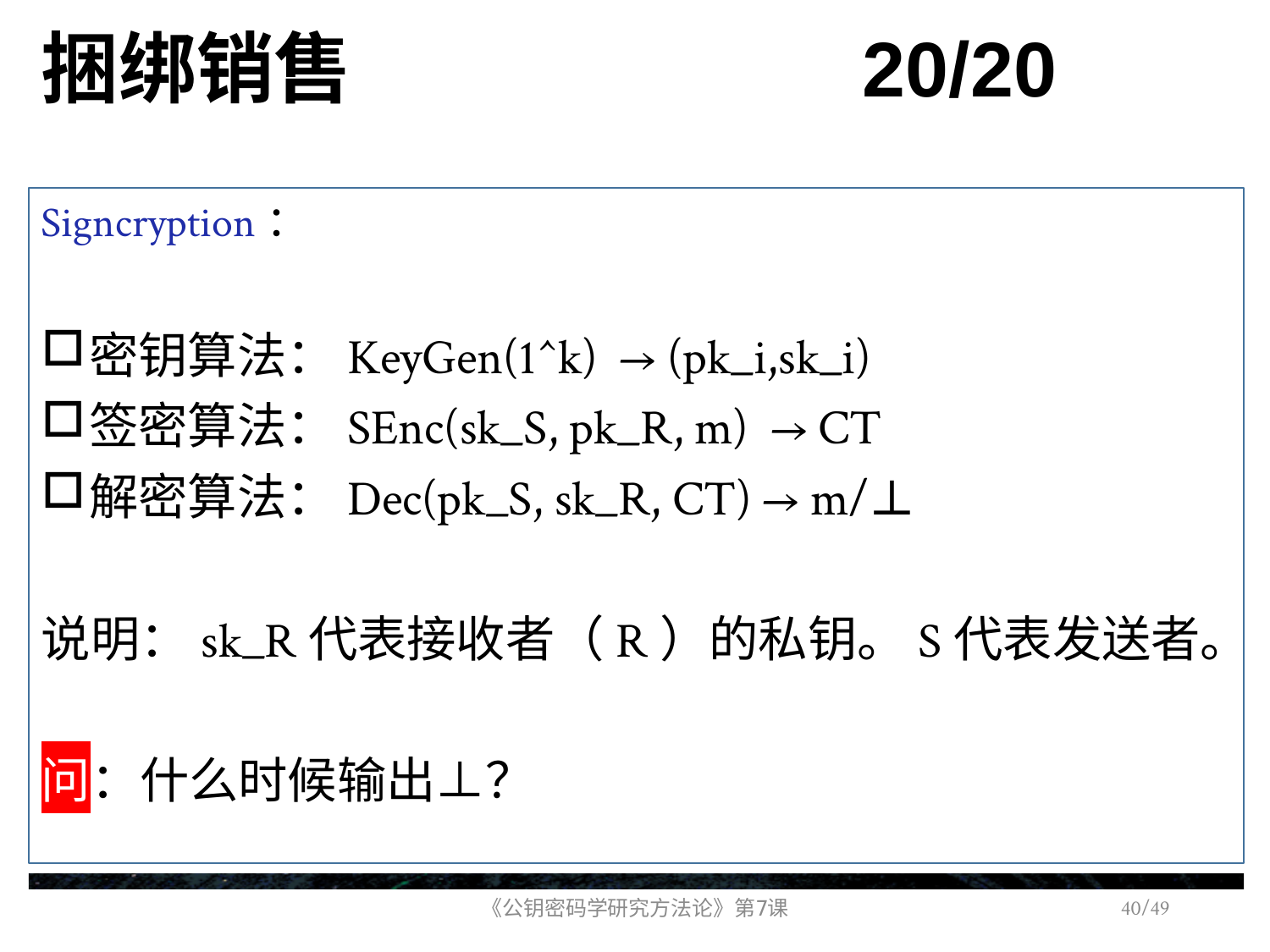

# 捆绑销售                            20/20
Signcryption：

密钥算法：KeyGen(1^k)  → (pk_i,sk_i)
签密算法：SEnc(sk_S, pk_R, m)  → CT
解密算法：Dec(pk_S, sk_R, CT) → m/⊥

说明：sk_R代表接收者（R）的私钥。S代表发送者。

问：什么时候输出⊥？

《公钥密码学研究方法论》第7课
40/49